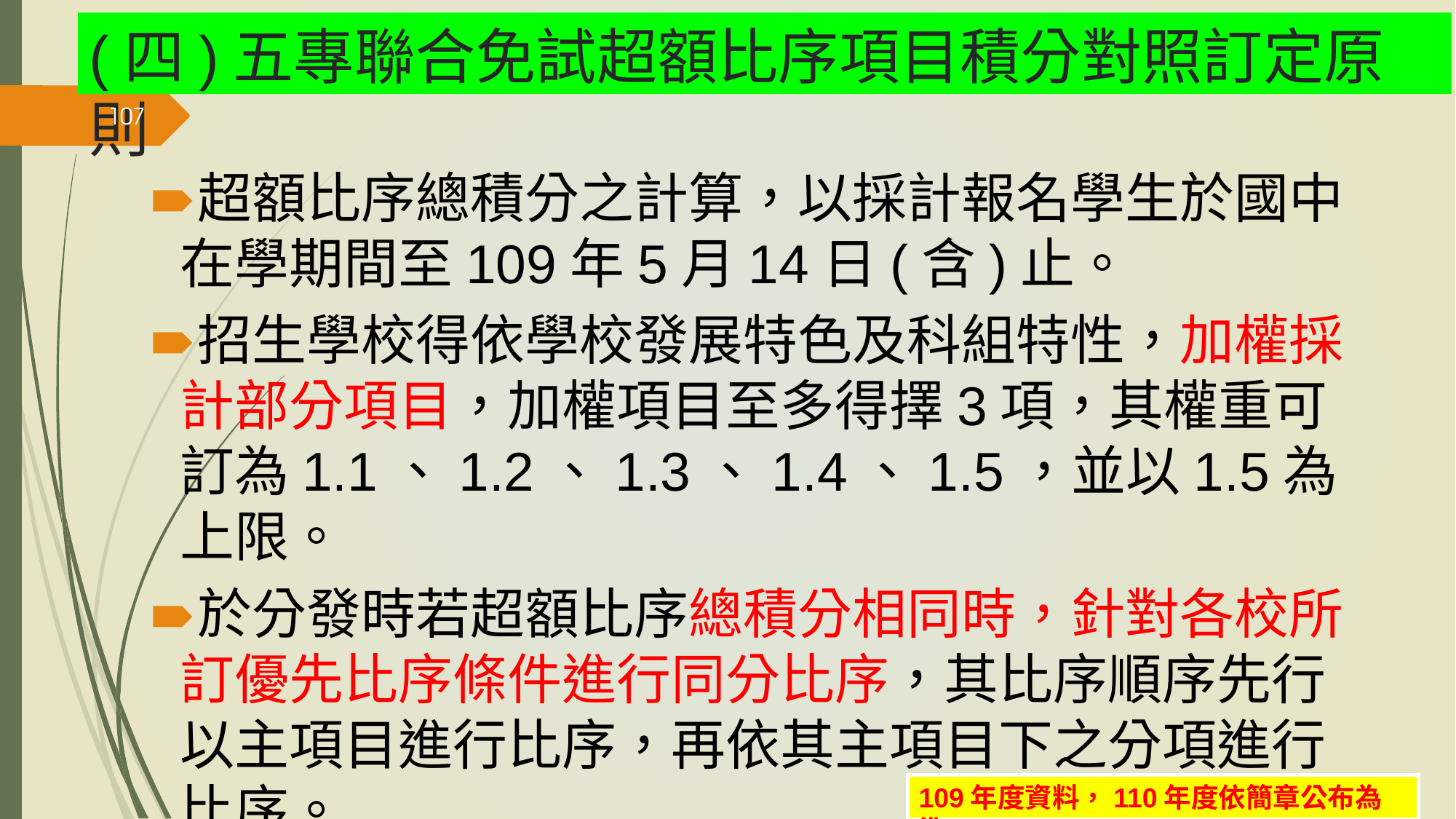

(四)五專聯合免試超額比序項目積分對照訂定原則
107
超額比序總積分之計算，以採計報名學生於國中在學期間至109年5月14日(含)止。
招生學校得依學校發展特色及科組特性，加權採計部分項目，加權項目至多得擇3項，其權重可訂為1.1、1.2、1.3、1.4、1.5，並以1.5為上限。
於分發時若超額比序總積分相同時，針對各校所訂優先比序條件進行同分比序，其比序順序先行以主項目進行比序，再依其主項目下之分項進行比序。
109年度資料，110年度依簡章公布為準